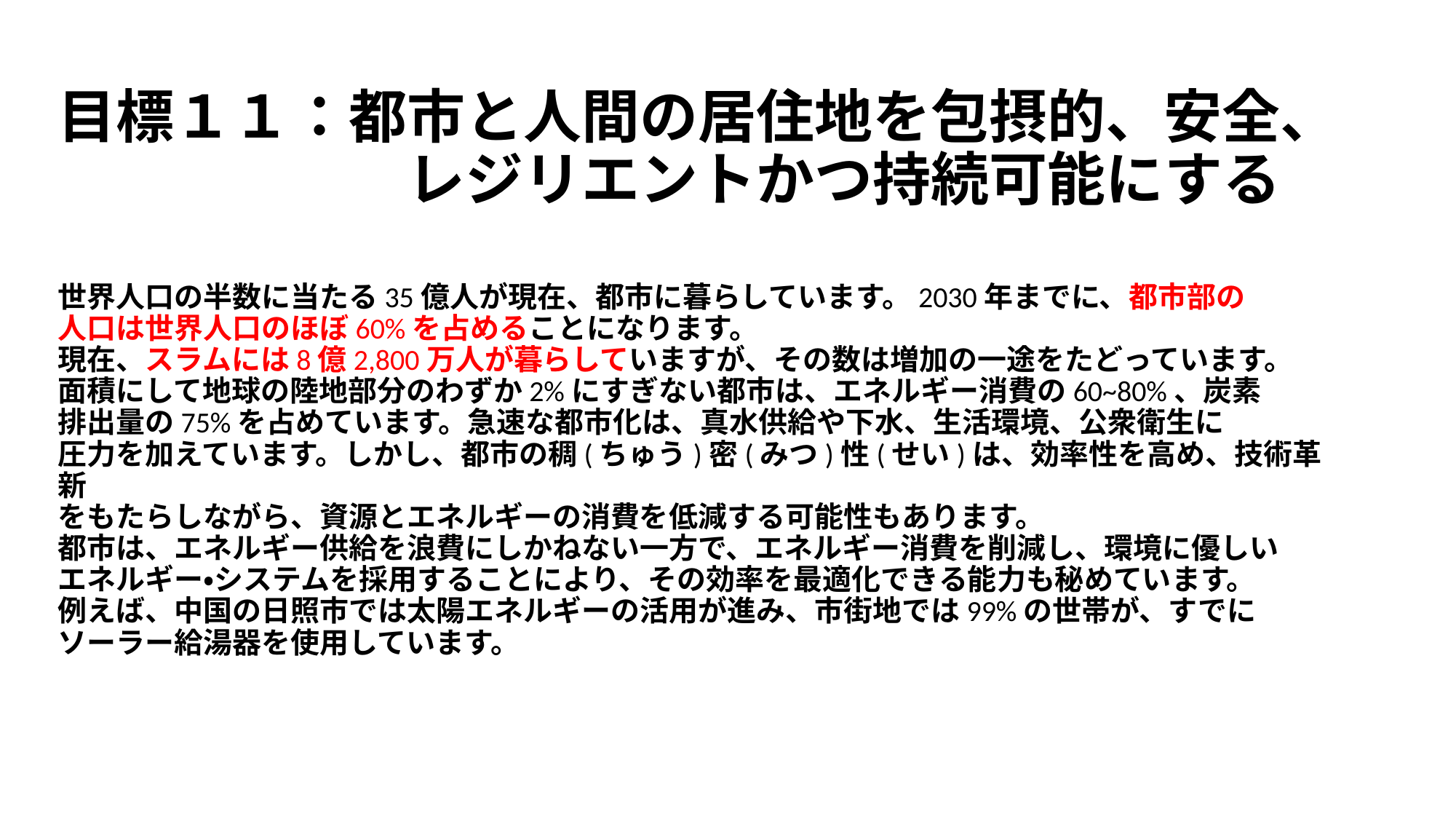

# 目標１１：都市と人間の居住地を包摂的、安全、 　　　　　　レジリエントかつ持続可能にする 世界人口の半数に当たる35億人が現在、都市に暮らしています。2030年までに、都市部の 人口は世界人口のほぼ60%を占めることになります。 現在、スラムには8億2,800万人が暮らしていますが、その数は増加の一途をたどっています。 面積にして地球の陸地部分のわずか2%にすぎない都市は、エネルギー消費の60~80%、炭素 排出量の75%を占めています。急速な都市化は、真水供給や下水、生活環境、公衆衛生に 圧力を加えています。しかし、都市の稠(ちゅう)密(みつ)性(せい)は、効率性を高め、技術革新 をもたらしながら、資源とエネルギーの消費を低減する可能性もあります。 都市は、エネルギー供給を浪費にしかねない一方で、エネルギー消費を削減し、環境に優しい エネルギー・システムを採用することにより、その効率を最適化できる能力も秘めています。 例えば、中国の日照市では太陽エネルギーの活用が進み、市街地では99%の世帯が、すでに ソーラー給湯器を使用しています。